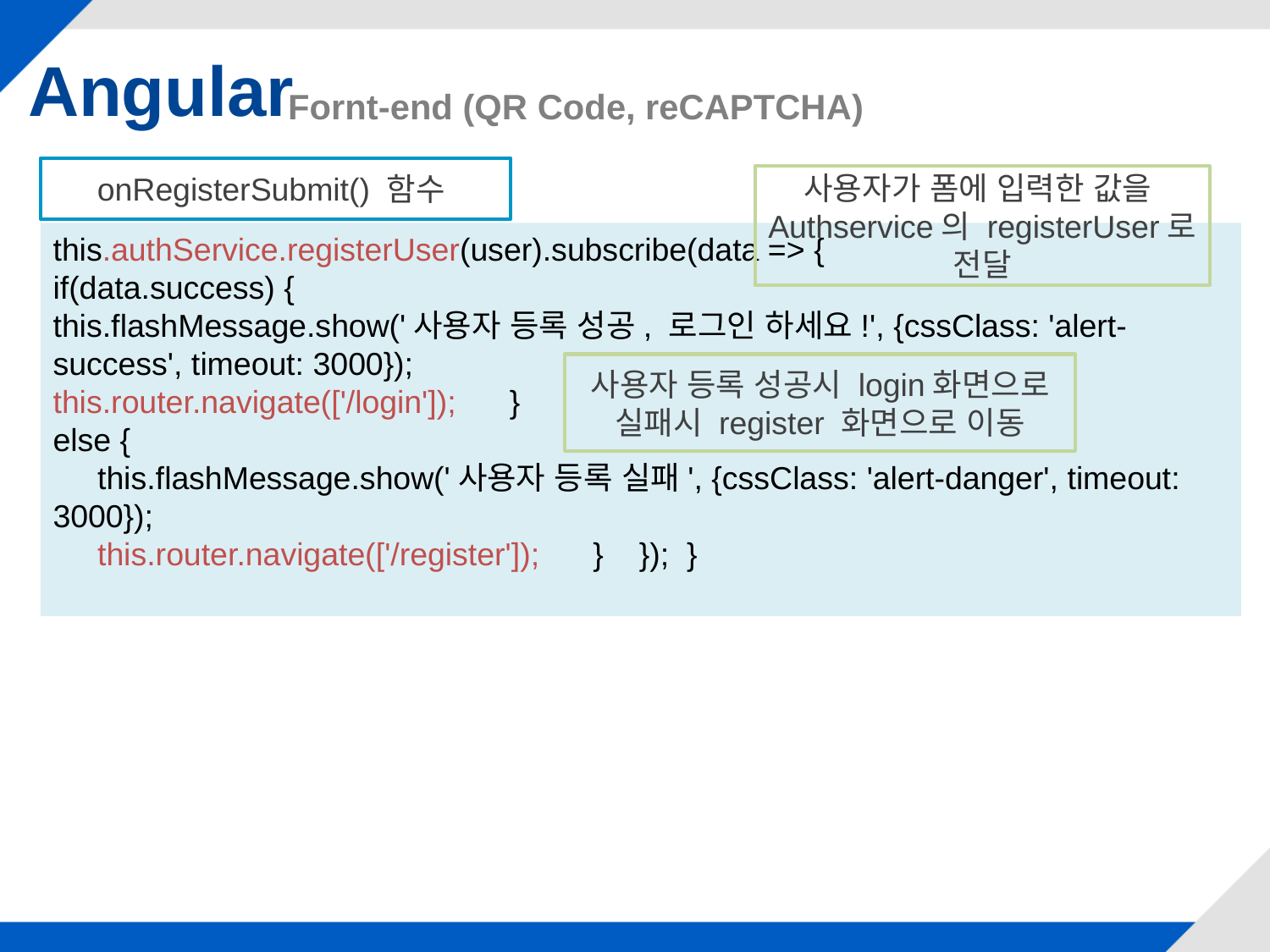

Angular
Fornt-end (QR Code, reCAPTCHA)
onRegisterSubmit() 함수
사용자가 폼에 입력한 값을
Authservice의 registerUser로 전달
this.authService.registerUser(user).subscribe(data => {
if(data.success) {
this.flashMessage.show('사용자 등록 성공, 로그인 하세요!', {cssClass: 'alert-success', timeout: 3000});
this.router.navigate(['/login']);      }
else {
     this.flashMessage.show('사용자 등록 실패', {cssClass: 'alert-danger', timeout: 3000});
     this.router.navigate(['/register']);      }    });  }

사용자 등록 성공시 login화면으로
실패시 register 화면으로 이동